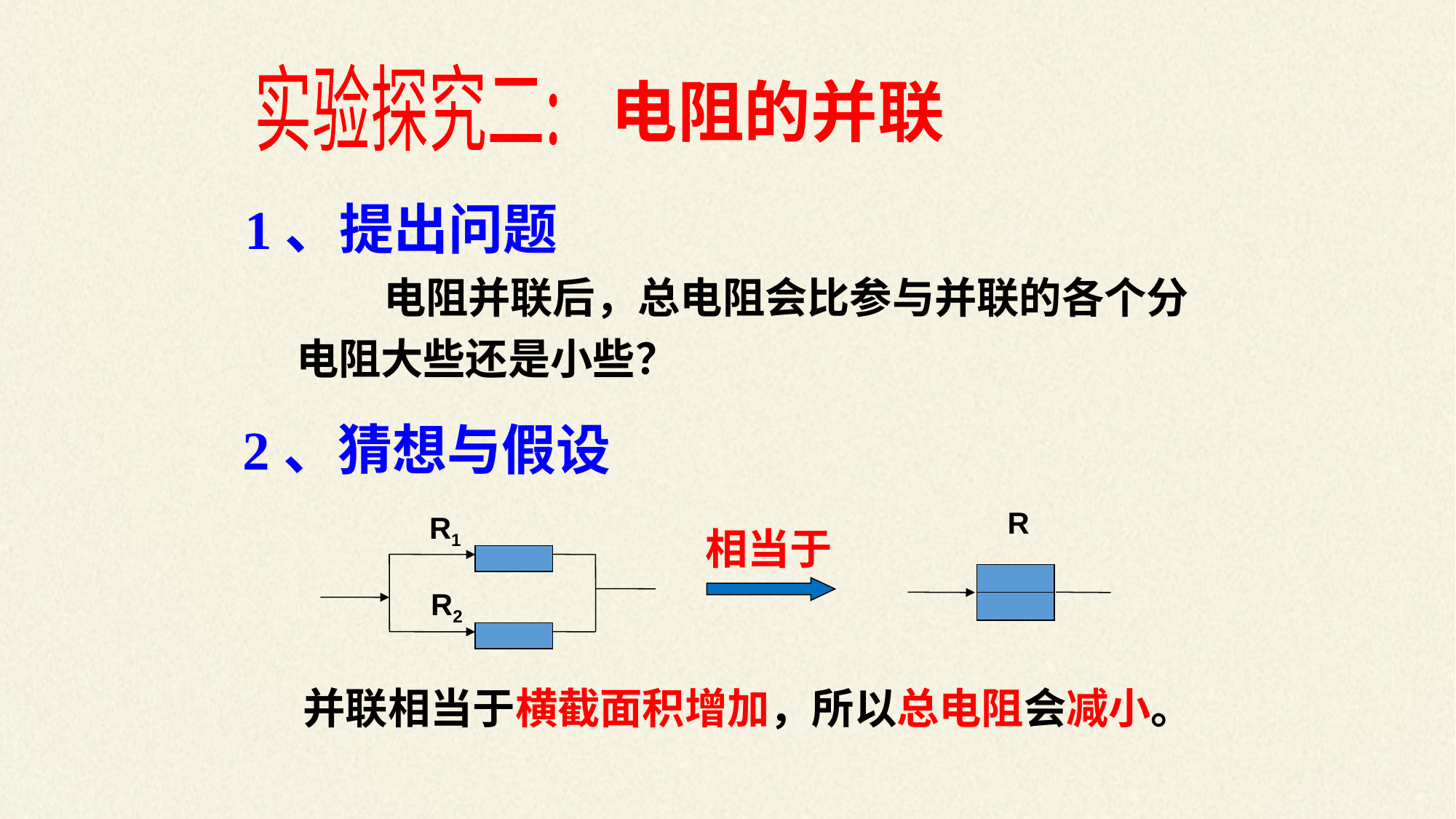

实验探究二:
电阻的并联
1、提出问题
        电阻并联后，总电阻会比参与并联的各个分电阻大些还是小些？
2、猜想与假设
R

R1

R2

相当于

并联相当于横截面积增加，所以总电阻会减小。